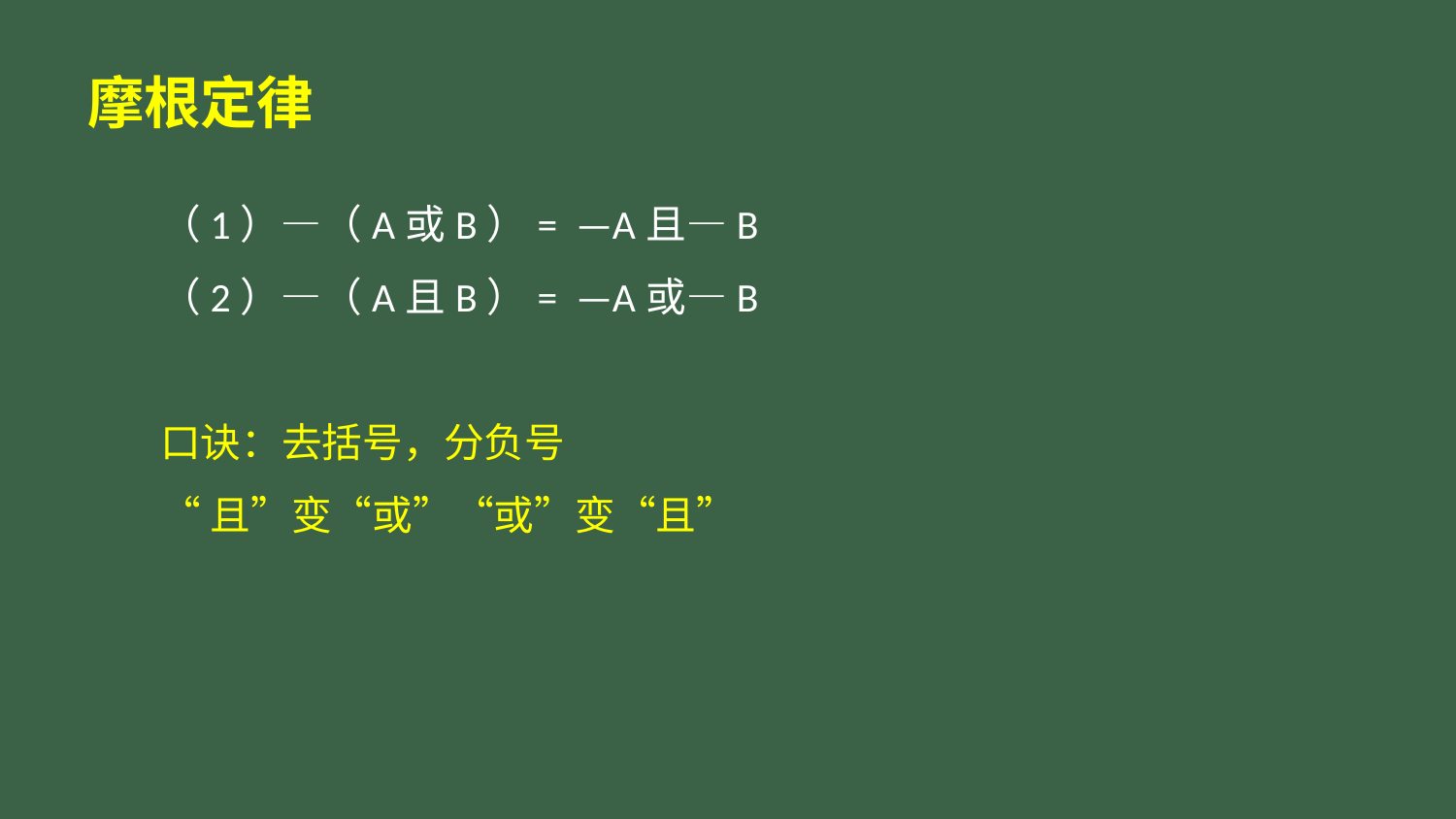

# 摩根定律
（1）—（A或B）=  —A且—B
（2）—（A且B）=  —A或—B

口诀：去括号，分负号
“且”变“或”“或”变“且”